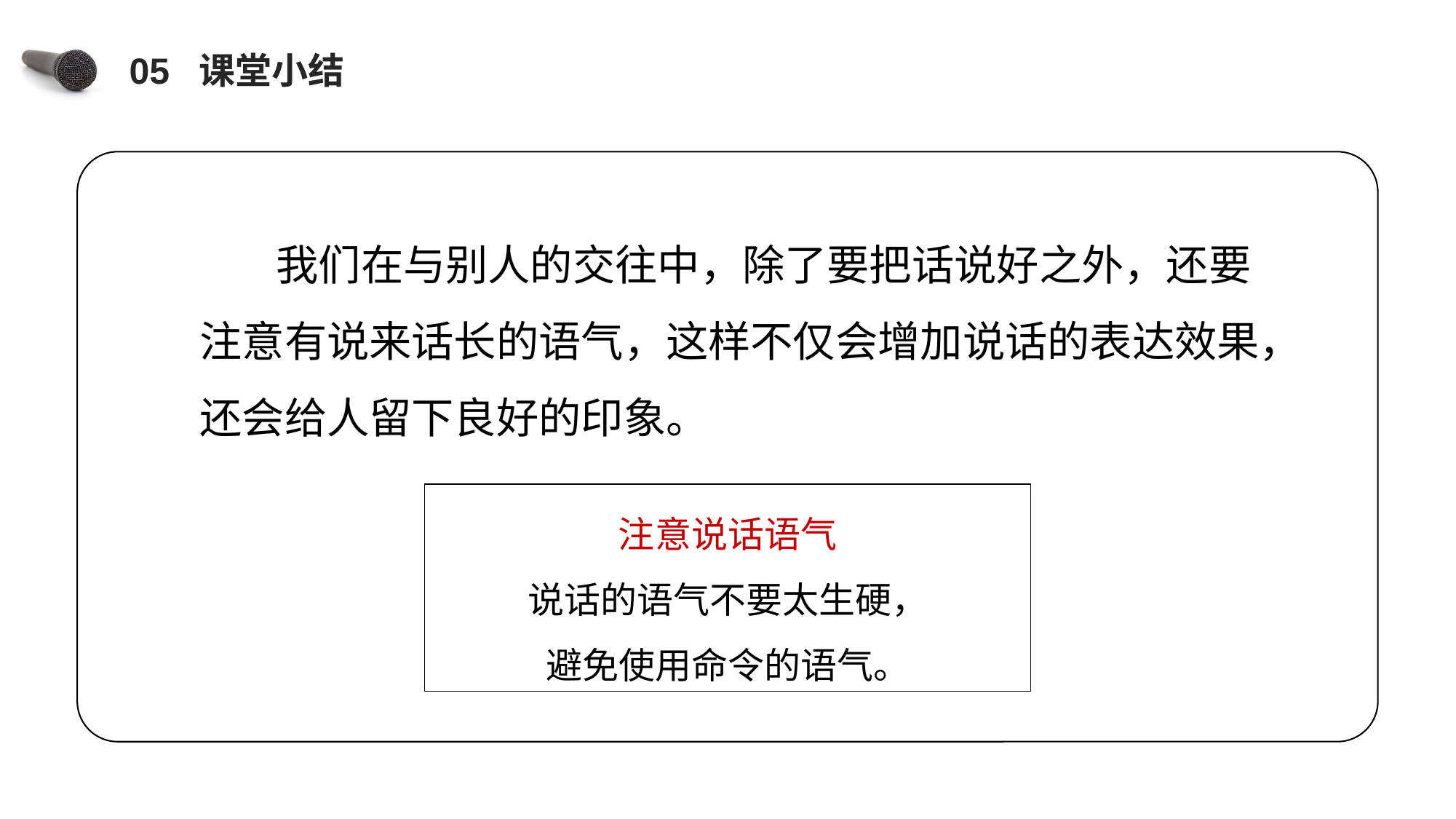

05  课堂小结
       我们在与别人的交往中，除了要把话说好之外，还要注意有说来话长的语气，这样不仅会增加说话的表达效果，还会给人留下良好的印象。
注意说话语气
说话的语气不要太生硬，
避免使用命令的语气。